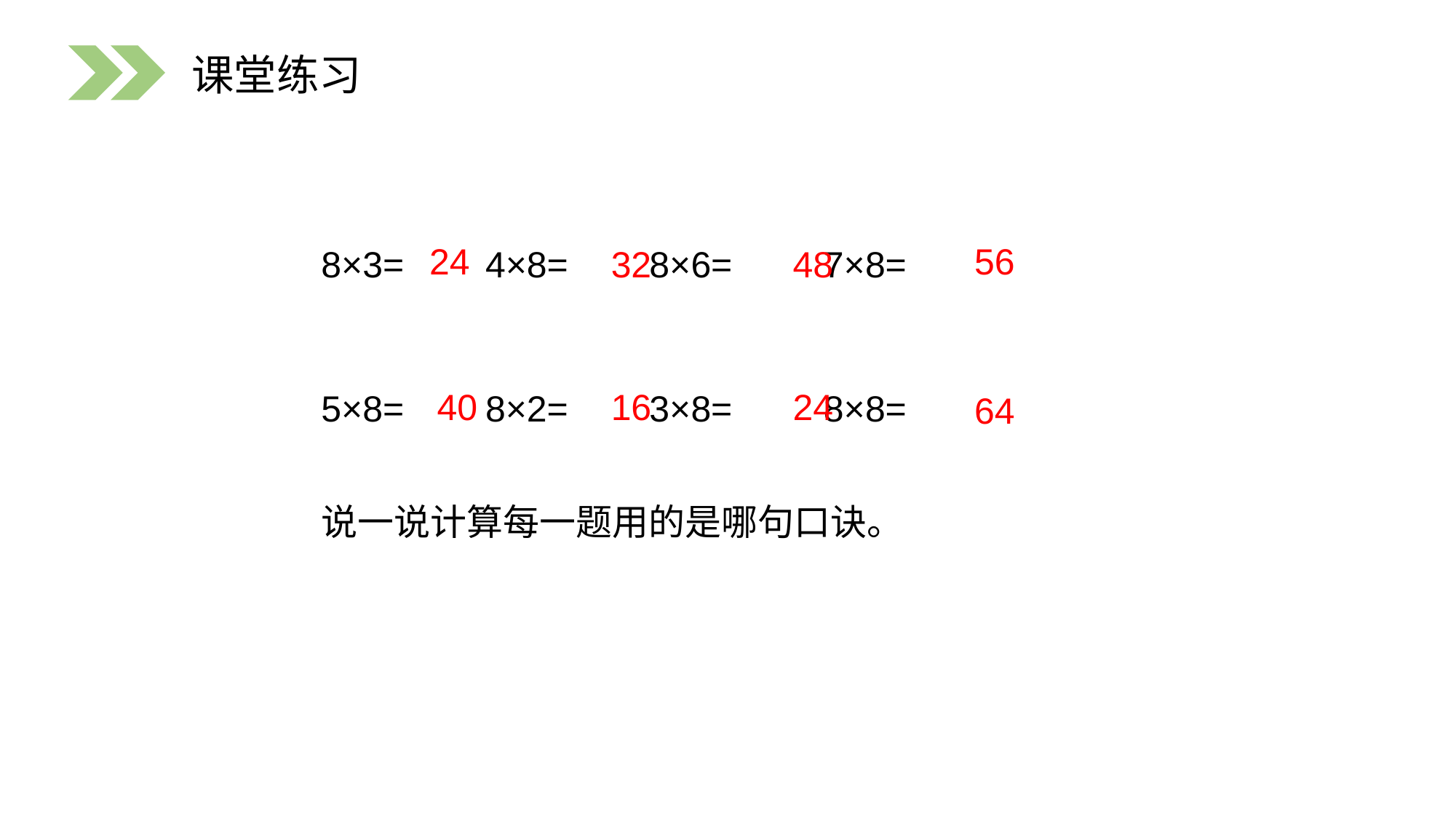

课堂练习
24
56
32
48
8×3=        4×8=        8×6=         7×8=
40
16
24
5×8=        8×2=        3×8=         8×8=
64
说一说计算每一题用的是哪句口诀。